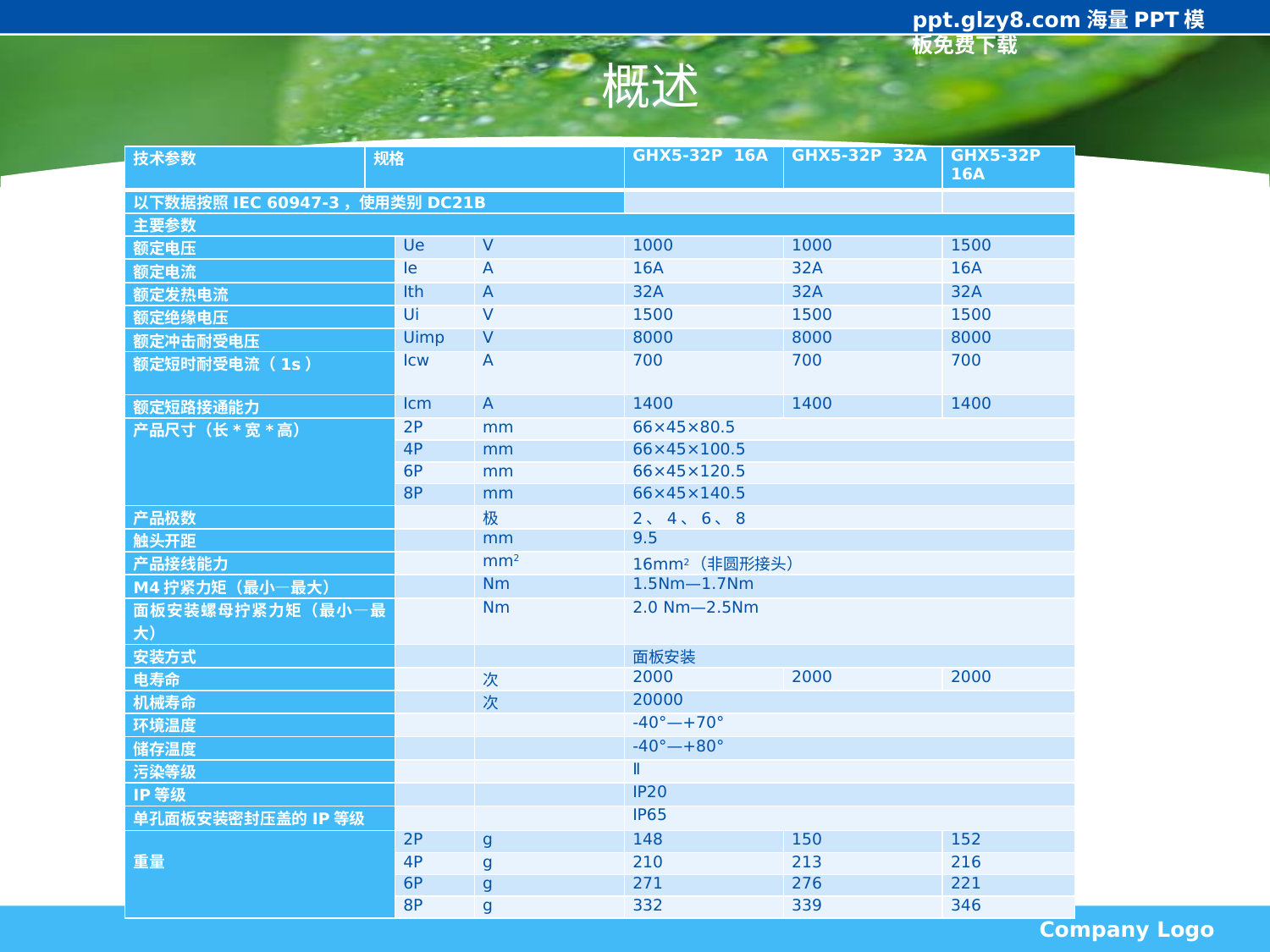

ppt.glzy8.com海量PPT模板免费下载
# 概述
| 技术参数 | 规格 |  |  | GHX5-32P 16A | GHX5-32P 32A | GHX5-32P 16A |
| --- | --- | --- | --- | --- | --- | --- |
| 以下数据按照IEC 60947-3，使用类别DC21B |  |  |  |  |  |  |
| 主要参数 |  |  |  |  |  |  |
| 额定电压 |  | Ue | V | 1000 | 1000 | 1500 |
| 额定电流 |  | Ie | A | 16A | 32A | 16A |
| 额定发热电流 |  | Ith | A | 32A | 32A | 32A |
| 额定绝缘电压 |  | Ui | V | 1500 | 1500 | 1500 |
| 额定冲击耐受电压 |  | Uimp | V | 8000 | 8000 | 8000 |
| 额定短时耐受电流（1s） |  | Icw | A | 700 | 700 | 700 |
| 额定短路接通能力 |  | Icm | A | 1400 | 1400 | 1400 |
| 产品尺寸（长\*宽\*高） |  | 2P | mm | 66×45×80.5 |  |  |
|  |  | 4P | mm | 66×45×100.5 |  |  |
|  |  | 6P | mm | 66×45×120.5 |  |  |
|  |  | 8P | mm | 66×45×140.5 |  |  |
| 产品极数 |  |  | 极 | 2、4、6、8 |  |  |
| 触头开距 |  |  | mm | 9.5 |  |  |
| 产品接线能力 |  |  | mm2 | 16mm2（非圆形接头） |  |  |
| M4拧紧力矩（最小—最大） |  |  | Nm | 1.5Nm—1.7Nm |  |  |
| 面板安装螺母拧紧力矩（最小—最大） |  |  | Nm | 2.0 Nm—2.5Nm |  |  |
| 安装方式 |  |  |  | 面板安装 |  |  |
| 电寿命 |  |  | 次 | 2000 | 2000 | 2000 |
| 机械寿命 |  |  | 次 | 20000 |  |  |
| 环境温度 |  |  |  | -40°—+70° |  |  |
| 储存温度 |  |  |  | -40°—+80° |  |  |
| 污染等级 |  |  |  | Ⅱ |  |  |
| IP等级 |  |  |  | IP20 |  |  |
| 单孔面板安装密封压盖的IP等级 |  |  |  | IP65 |  |  |
| 重量 |  | 2P | g | 148 | 150 | 152 |
|  |  | 4P | g | 210 | 213 | 216 |
|  |  | 6P | g | 271 | 276 | 221 |
|  |  | 8P | g | 332 | 339 | 346 |
Company Logo